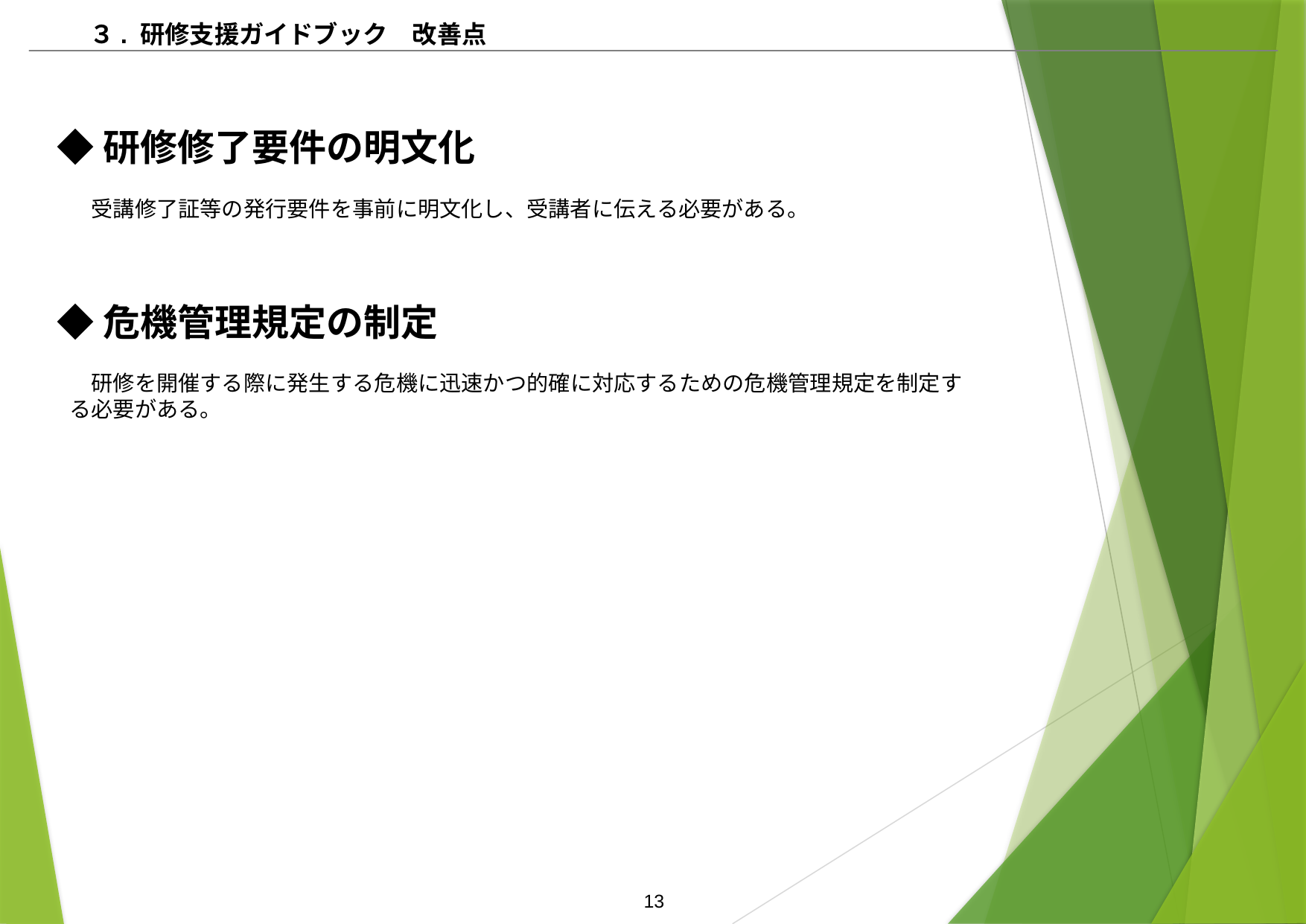

３. 研修支援ガイドブック　改善点
◆研修修了要件の明文化

　受講修了証等の発行要件を事前に明文化し、受講者に伝える必要がある。

◆危機管理規定の制定

　研修を開催する際に発生する危機に迅速かつ的確に対応するための危機管理規定を制定する必要がある。
13